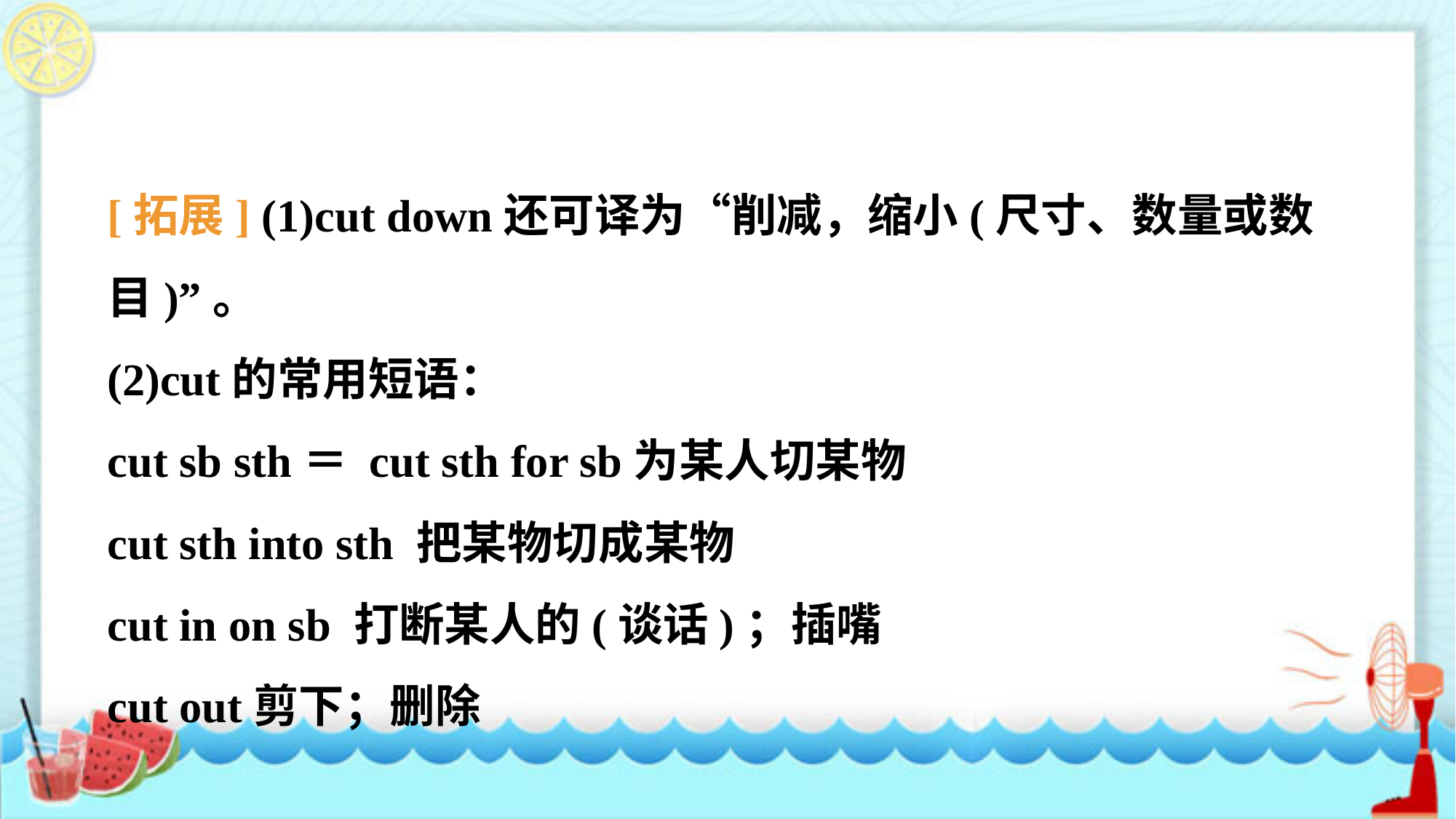

[拓展] (1)cut down还可译为“削减，缩小(尺寸、数量或数目)”。
(2)cut的常用短语：
cut sb sth＝ cut sth for sb为某人切某物
cut sth into sth 把某物切成某物
cut in on sb 打断某人的(谈话)；插嘴
cut out剪下；删除